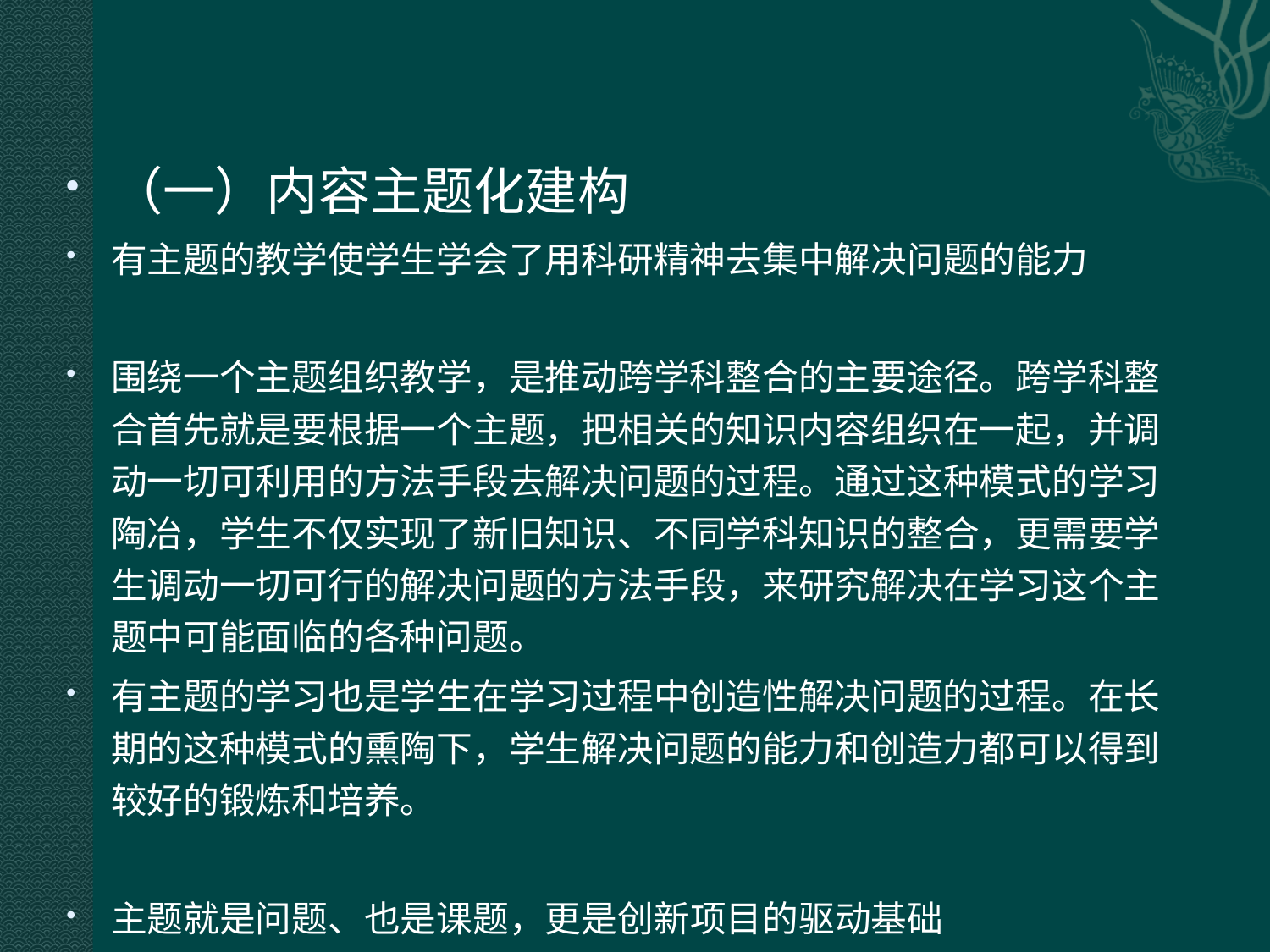

#
（一）内容主题化建构
有主题的教学使学生学会了用科研精神去集中解决问题的能力

围绕一个主题组织教学，是推动跨学科整合的主要途径。跨学科整合首先就是要根据一个主题，把相关的知识内容组织在一起，并调动一切可利用的方法手段去解决问题的过程。通过这种模式的学习陶冶，学生不仅实现了新旧知识、不同学科知识的整合，更需要学生调动一切可行的解决问题的方法手段，来研究解决在学习这个主题中可能面临的各种问题。
有主题的学习也是学生在学习过程中创造性解决问题的过程。在长期的这种模式的熏陶下，学生解决问题的能力和创造力都可以得到较好的锻炼和培养。

主题就是问题、也是课题，更是创新项目的驱动基础